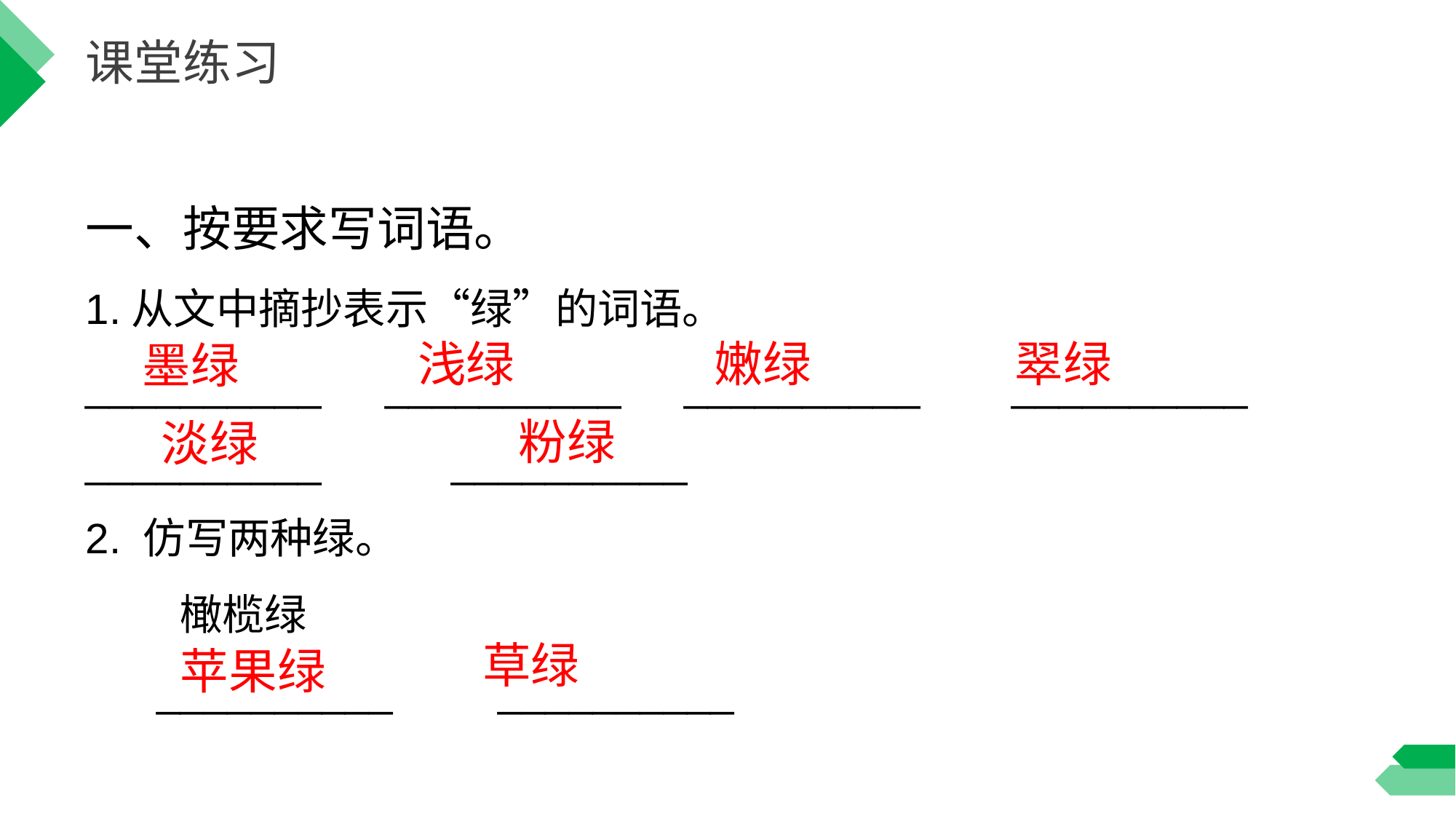

课堂练习
一、按要求写词语。
1.从文中摘抄表示“绿”的词语。
__________　__________　__________　   __________　__________　       __________
2. 仿写两种绿。
　　 橄榄绿
      __________　　__________
翠绿
嫩绿
浅绿
墨绿
粉绿
淡绿
草绿
苹果绿